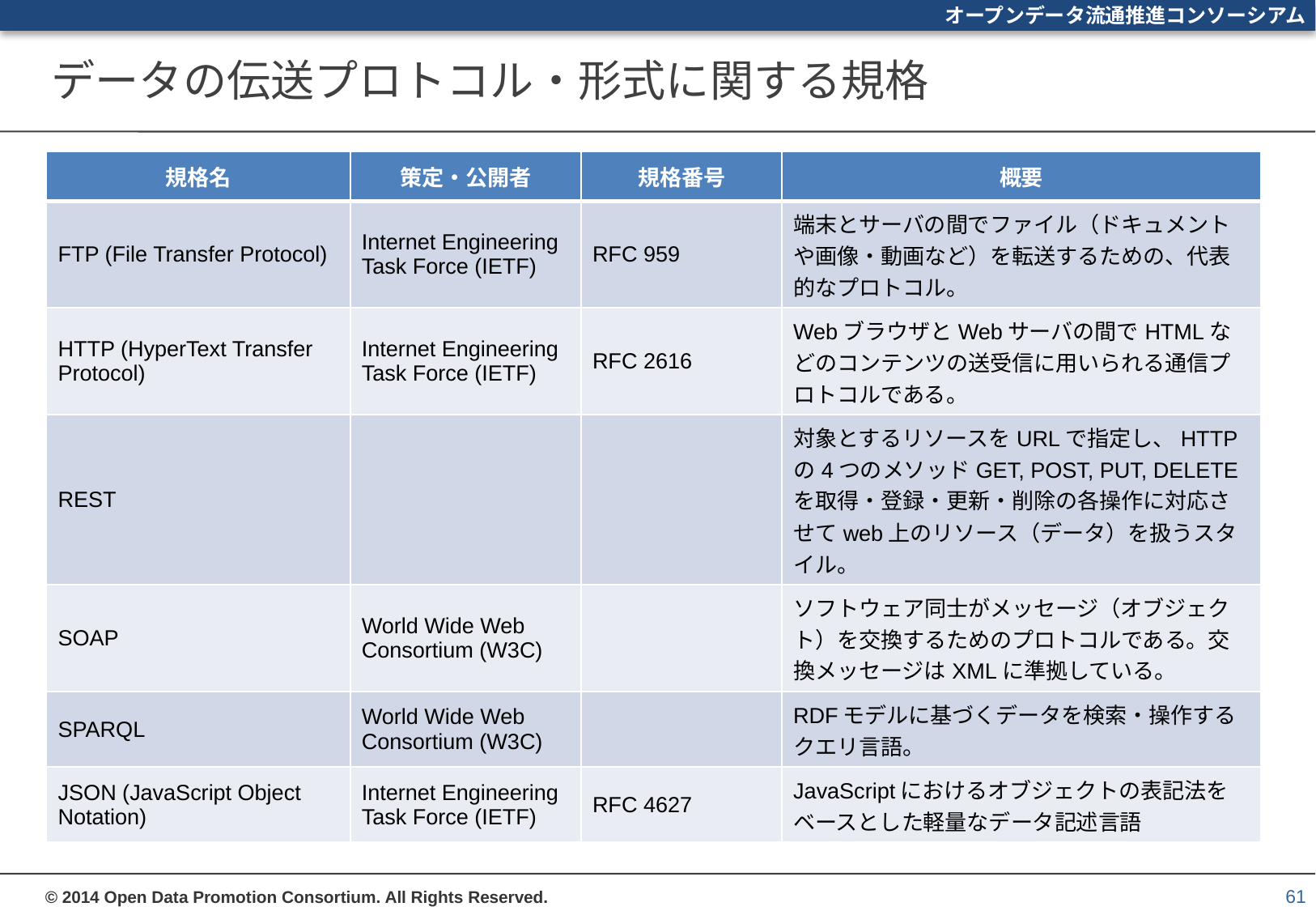

# データの伝送プロトコル・形式に関する規格
| 規格名 | 策定・公開者 | 規格番号 | 概要 |
| --- | --- | --- | --- |
| FTP (File Transfer Protocol) | Internet Engineering Task Force (IETF) | RFC 959 | 端末とサーバの間でファイル（ドキュメントや画像・動画など）を転送するための、代表的なプロトコル。 |
| HTTP (HyperText Transfer Protocol) | Internet Engineering Task Force (IETF) | RFC 2616 | WebブラウザとWebサーバの間でHTMLなどのコンテンツの送受信に用いられる通信プロトコルである。 |
| REST |  |  | 対象とするリソースをURLで指定し、HTTPの4つのメソッドGET, POST, PUT, DELETEを取得・登録・更新・削除の各操作に対応させてweb上のリソース（データ）を扱うスタイル。 |
| SOAP | World Wide Web Consortium (W3C) |  | ソフトウェア同士がメッセージ（オブジェクト）を交換するためのプロトコルである。交換メッセージはXMLに準拠している。 |
| SPARQL | World Wide Web Consortium (W3C) |  | RDFモデルに基づくデータを検索・操作するクエリ言語。 |
| JSON (JavaScript Object Notation) | Internet Engineering Task Force (IETF) | RFC 4627 | JavaScriptにおけるオブジェクトの表記法をベースとした軽量なデータ記述言語 |
61